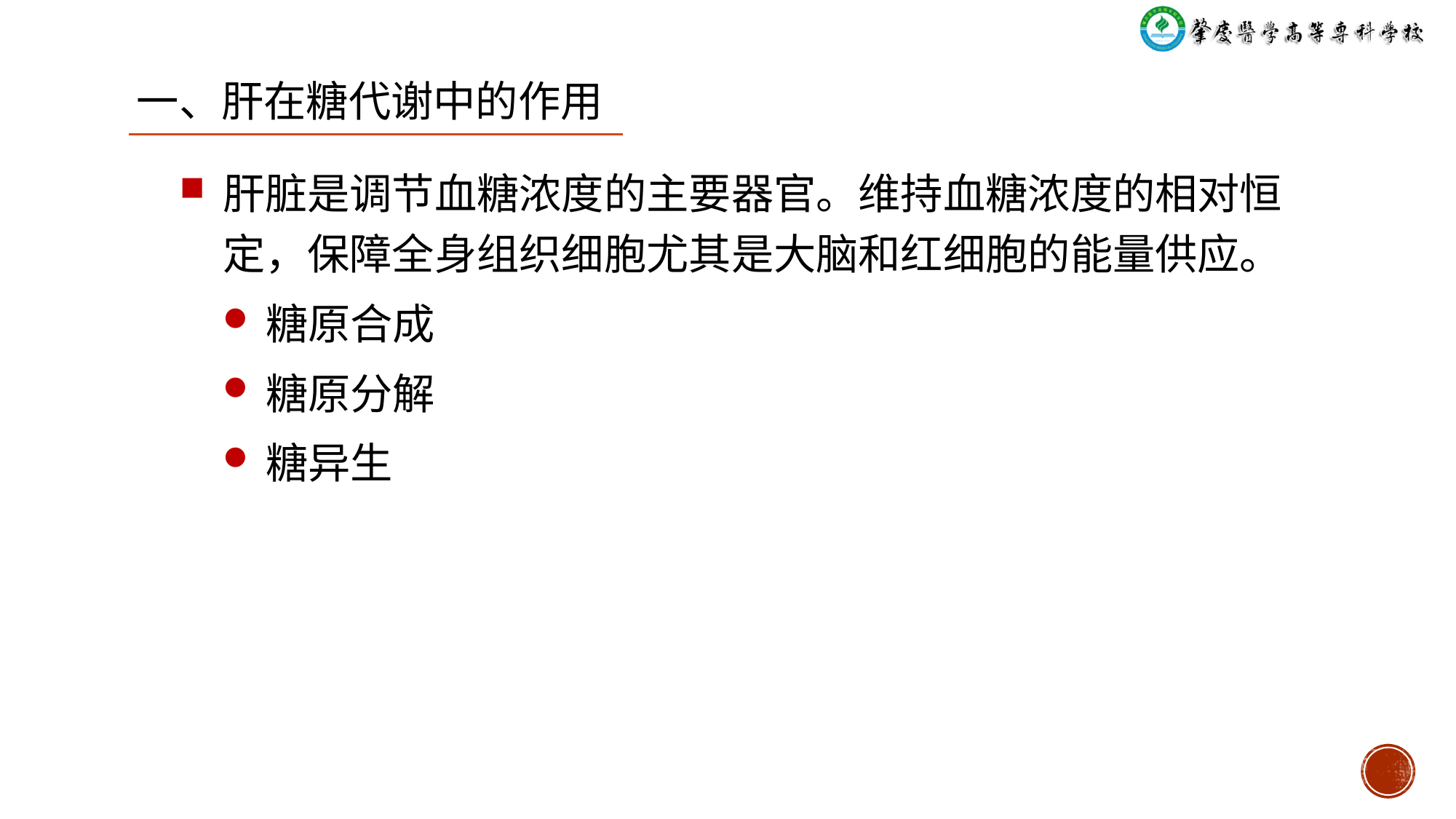

一、肝在糖代谢中的作用
肝脏是调节血糖浓度的主要器官。维持血糖浓度的相对恒定，保障全身组织细胞尤其是大脑和红细胞的能量供应。
糖原合成
糖原分解
糖异生